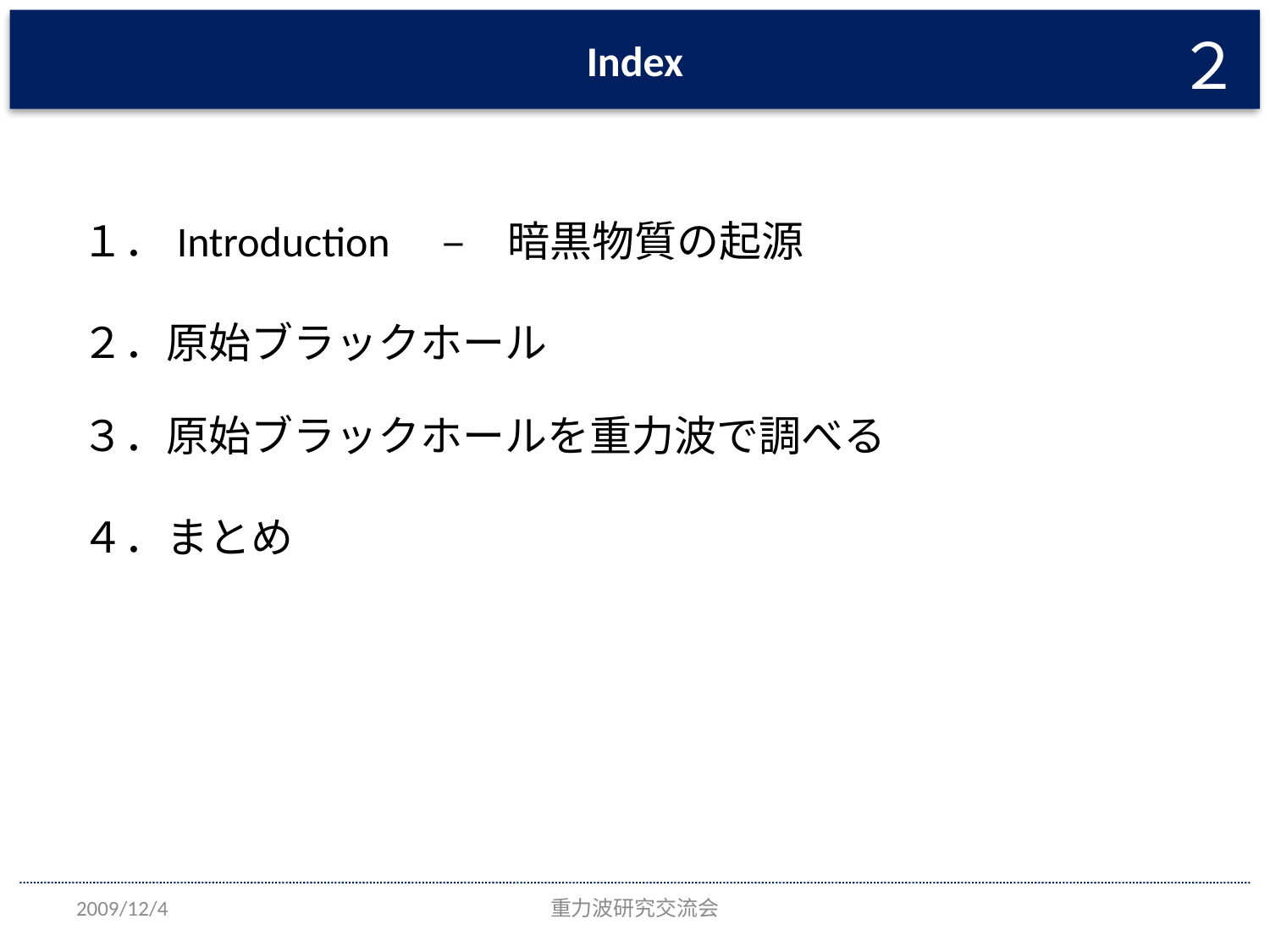

Index
２
１．Introduction　–　暗黒物質の起源

２．原始ブラックホール

３．原始ブラックホールを重力波で調べる

４．まとめ
2009/12/4
重力波研究交流会